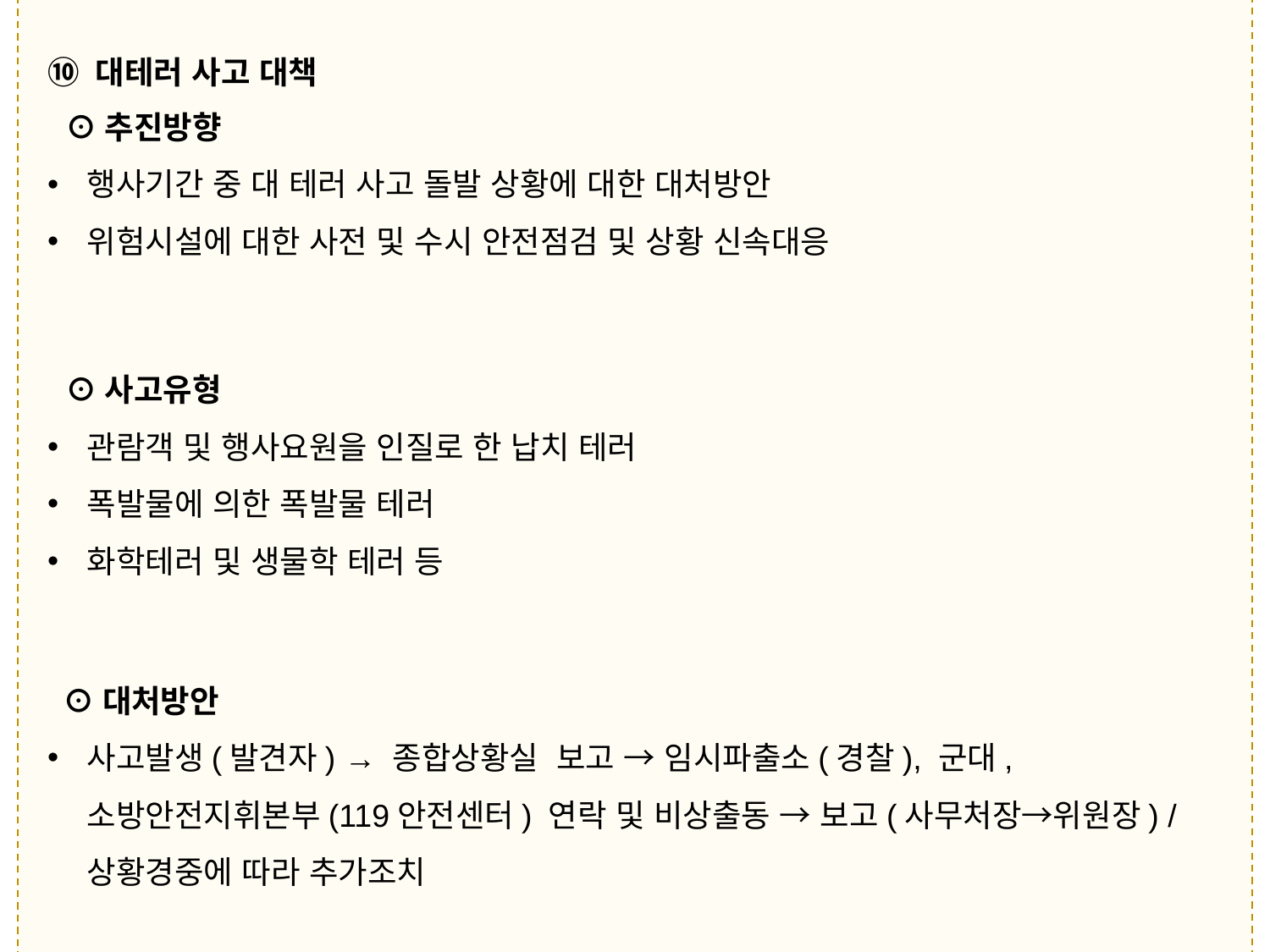

⑩ 대테러 사고 대책

  ⊙추진방향
행사기간 중 대 테러 사고 돌발 상황에 대한 대처방안
위험시설에 대한 사전 및 수시 안전점검 및 상황 신속대응

  ⊙사고유형
관람객 및 행사요원을 인질로 한 납치 테러
폭발물에 의한 폭발물 테러
화학테러 및 생물학 테러 등

  ⊙대처방안
사고발생(발견자) → 종합상황실  보고 → 임시파출소(경찰), 군대, 소방안전지휘본부(119안전센터) 연락 및 비상출동 → 보고(사무처장→위원장) / 상황경중에 따라 추가조치